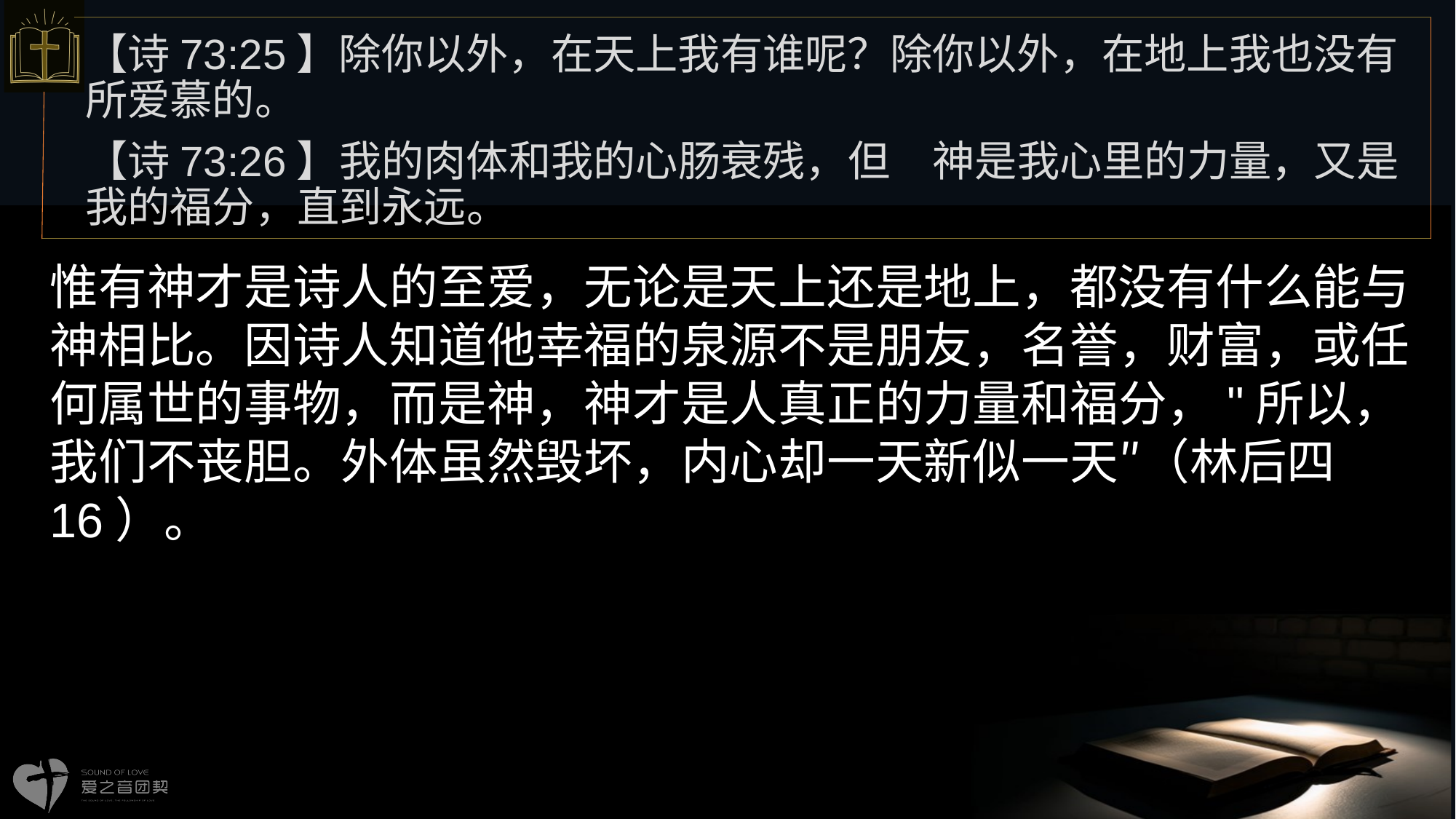

【诗73:25】除你以外，在天上我有谁呢？除你以外，在地上我也没有所爱慕的。
【诗73:26】我的肉体和我的心肠衰残，但　神是我心里的力量，又是我的福分，直到永远。

# 惟有神才是诗人的至爱，无论是天上还是地上，都没有什么能与神相比。因诗人知道他幸福的泉源不是朋友，名誉，财富，或任何属世的事物，而是神，神才是人真正的力量和福分，"所以，我们不丧胆。外体虽然毁坏，内心却一天新似一天″（林后四16）。